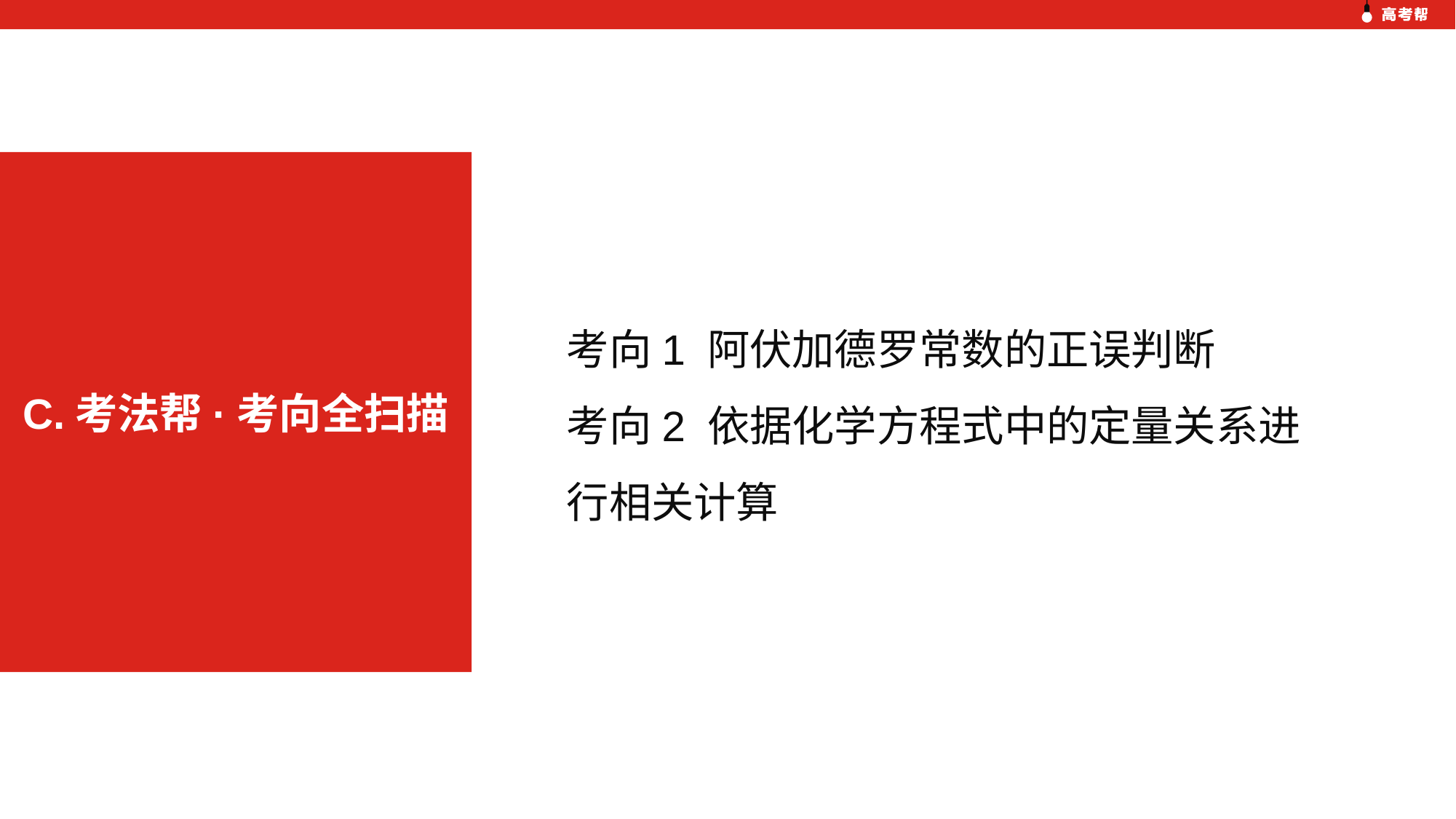

考向1 阿伏加德罗常数的正误判断
考向2 依据化学方程式中的定量关系进行相关计算
C.考法帮·考向全扫描